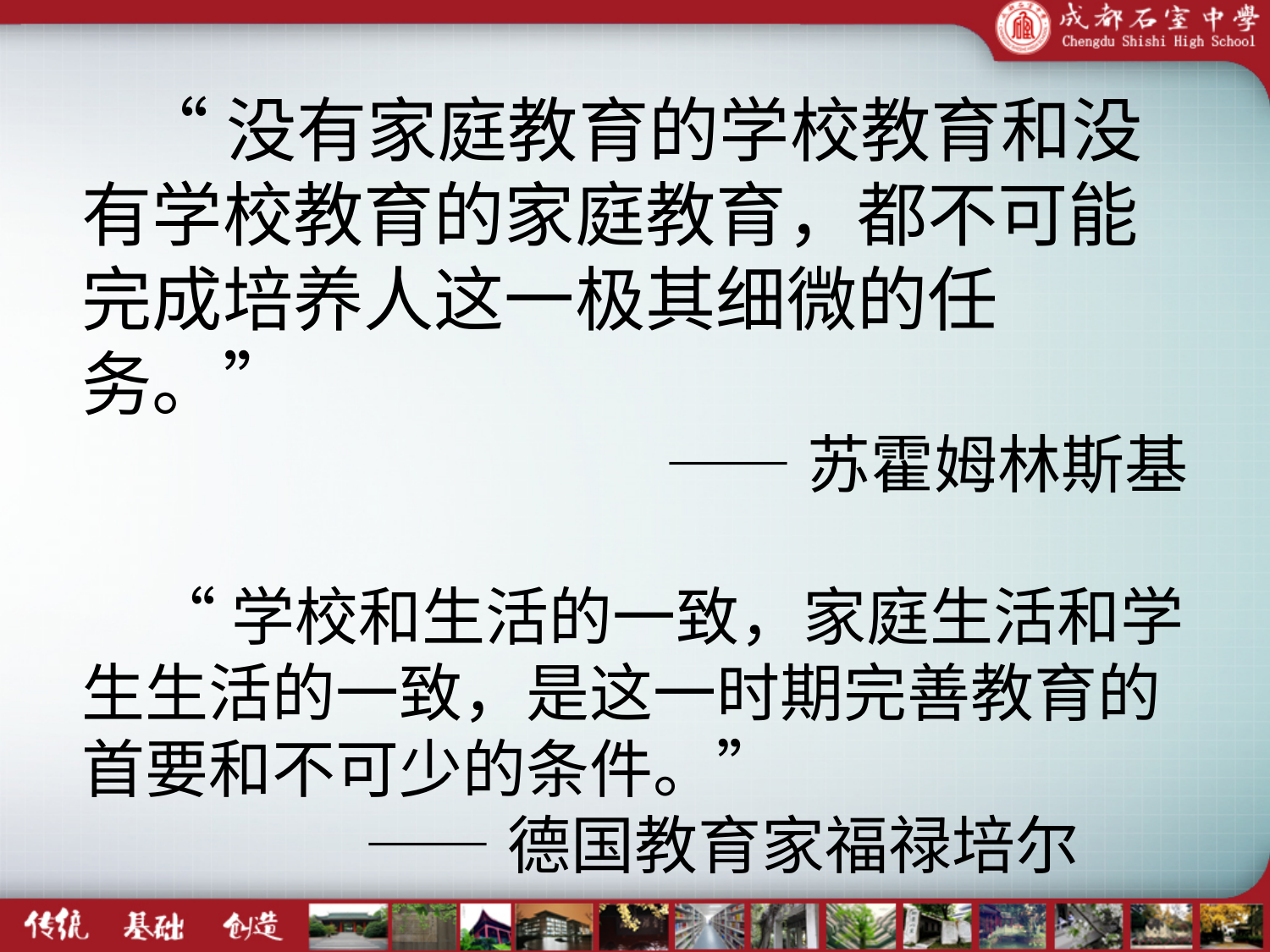

“没有家庭教育的学校教育和没有学校教育的家庭教育，都不可能完成培养人这一极其细微的任务。”
——苏霍姆林斯基

     “学校和生活的一致，家庭生活和学生生活的一致，是这一时期完善教育的首要和不可少的条件。”
                    ——德国教育家福禄培尔